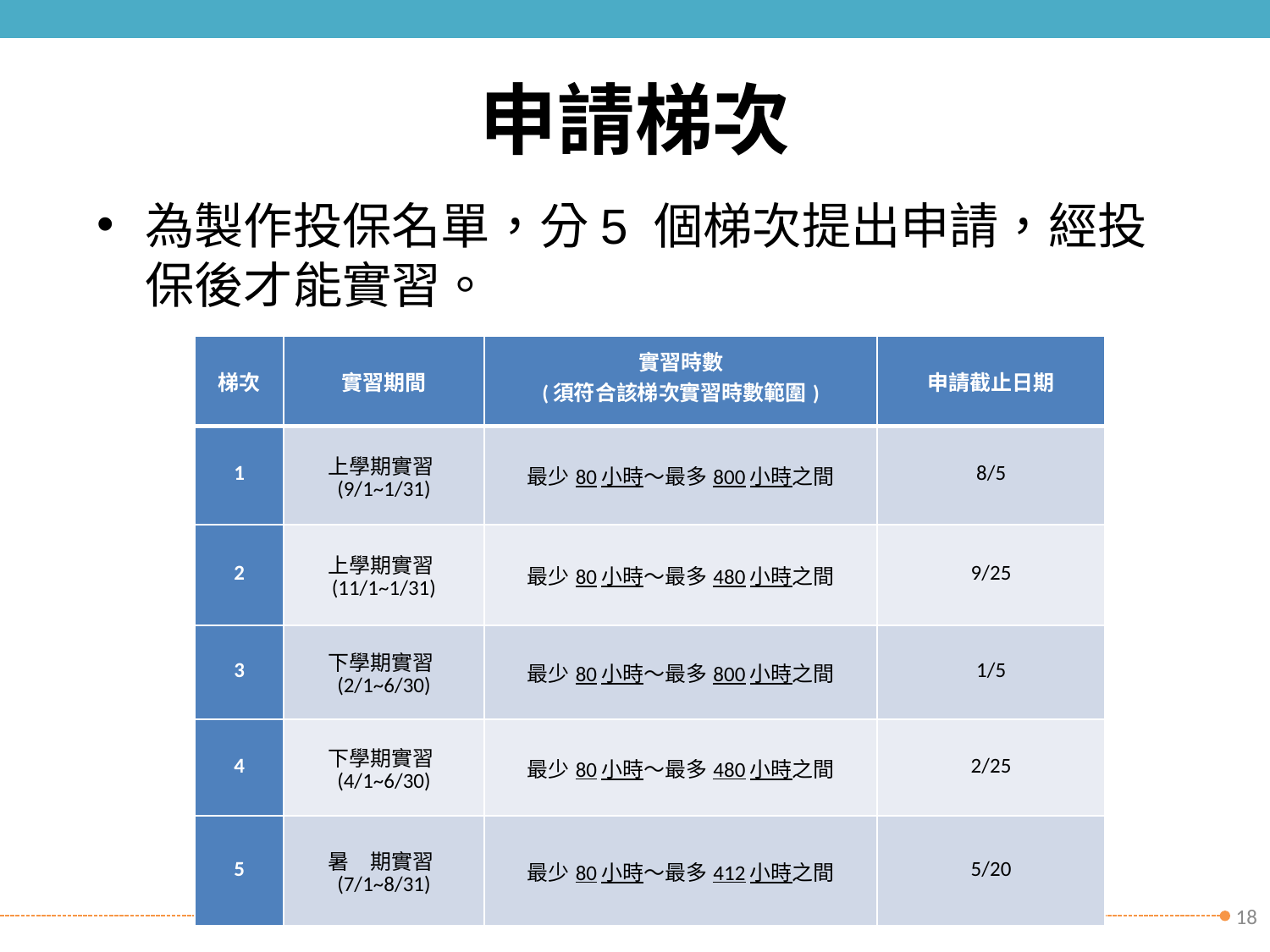

# 申請梯次
為製作投保名單，分5 個梯次提出申請，經投保後才能實習。
| 梯次 | 實習期間 | 實習時數 (須符合該梯次實習時數範圍) | 申請截止日期 |
| --- | --- | --- | --- |
| 1 | 上學期實習(9/1~1/31) | 最少80小時～最多800小時之間 | 8/5 |
| 2 | 上學期實習(11/1~1/31) | 最少80小時～最多480小時之間 | 9/25 |
| 3 | 下學期實習(2/1~6/30) | 最少80小時～最多800小時之間 | 1/5 |
| 4 | 下學期實習(4/1~6/30) | 最少80小時～最多480小時之間 | 2/25 |
| 5 | 暑　期實習(7/1~8/31) | 最少80小時～最多412小時之間 | 5/20 |
18